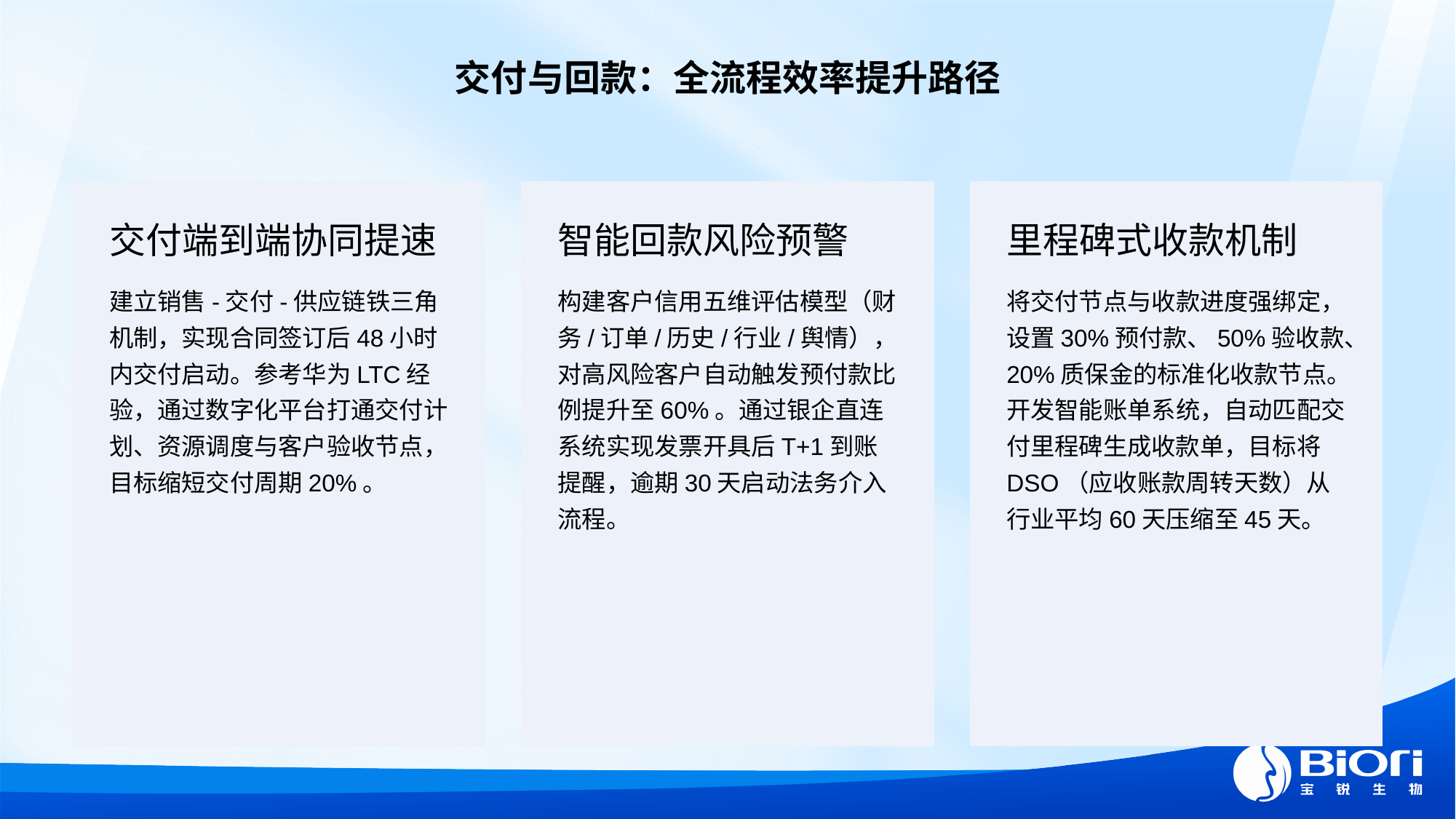

交付与回款：全流程效率提升路径

交付端到端协同提速
智能回款风险预警
里程碑式收款机制
建立销售-交付-供应链铁三角机制，实现合同签订后48小时内交付启动。参考华为LTC经验，通过数字化平台打通交付计划、资源调度与客户验收节点，目标缩短交付周期20%。
构建客户信用五维评估模型（财务/订单/历史/行业/舆情），对高风险客户自动触发预付款比例提升至60%。通过银企直连系统实现发票开具后T+1到账提醒，逾期30天启动法务介入流程。
将交付节点与收款进度强绑定，设置30%预付款、50%验收款、20%质保金的标准化收款节点。开发智能账单系统，自动匹配交付里程碑生成收款单，目标将DSO（应收账款周转天数）从行业平均60天压缩至45天。